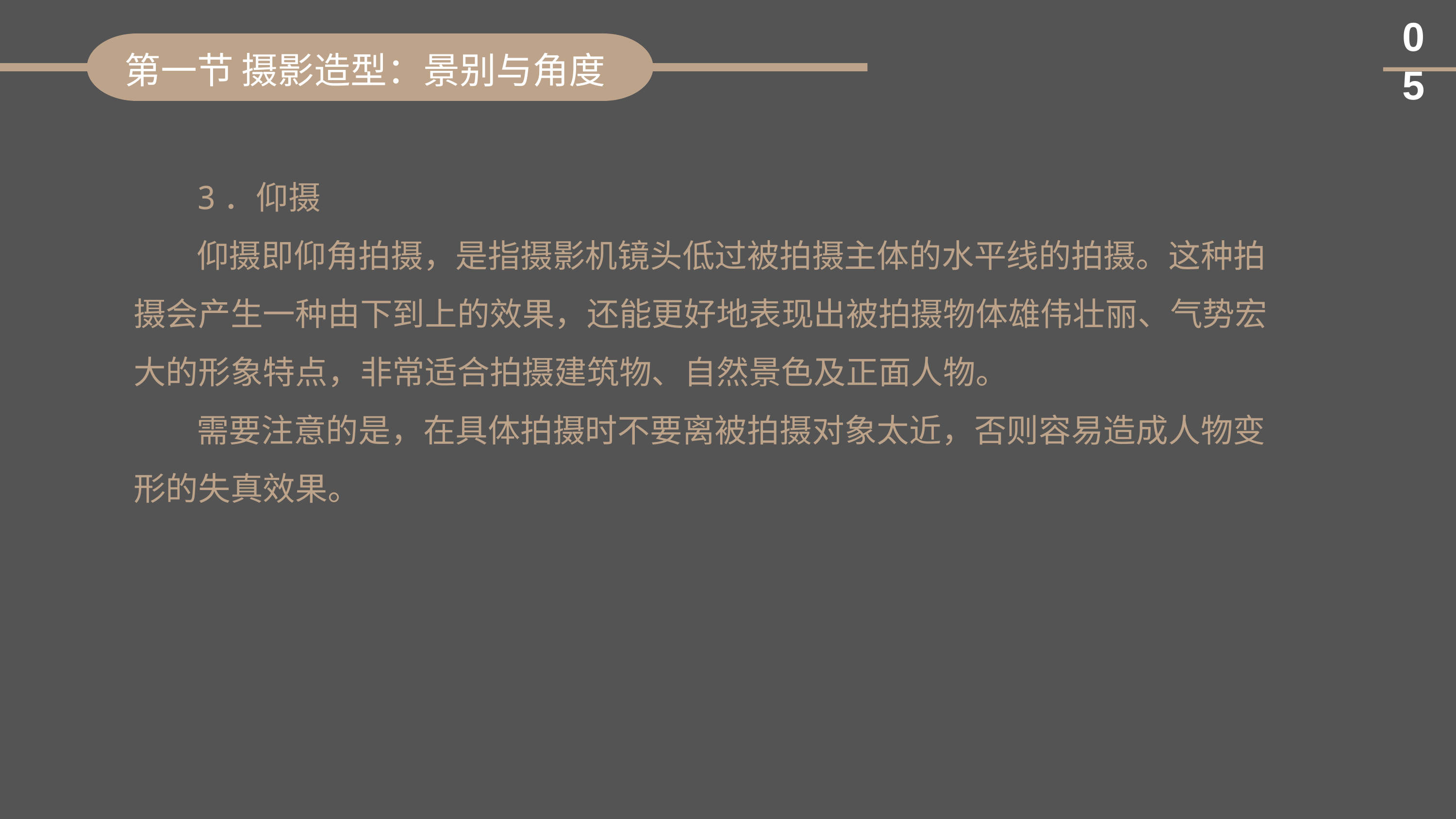

05

第一节 摄影造型：景别与角度

3．仰摄
仰摄即仰角拍摄，是指摄影机镜头低过被拍摄主体的水平线的拍摄。这种拍摄会产生一种由下到上的效果，还能更好地表现出被拍摄物体雄伟壮丽、气势宏大的形象特点，非常适合拍摄建筑物、自然景色及正面人物。
需要注意的是，在具体拍摄时不要离被拍摄对象太近，否则容易造成人物变形的失真效果。